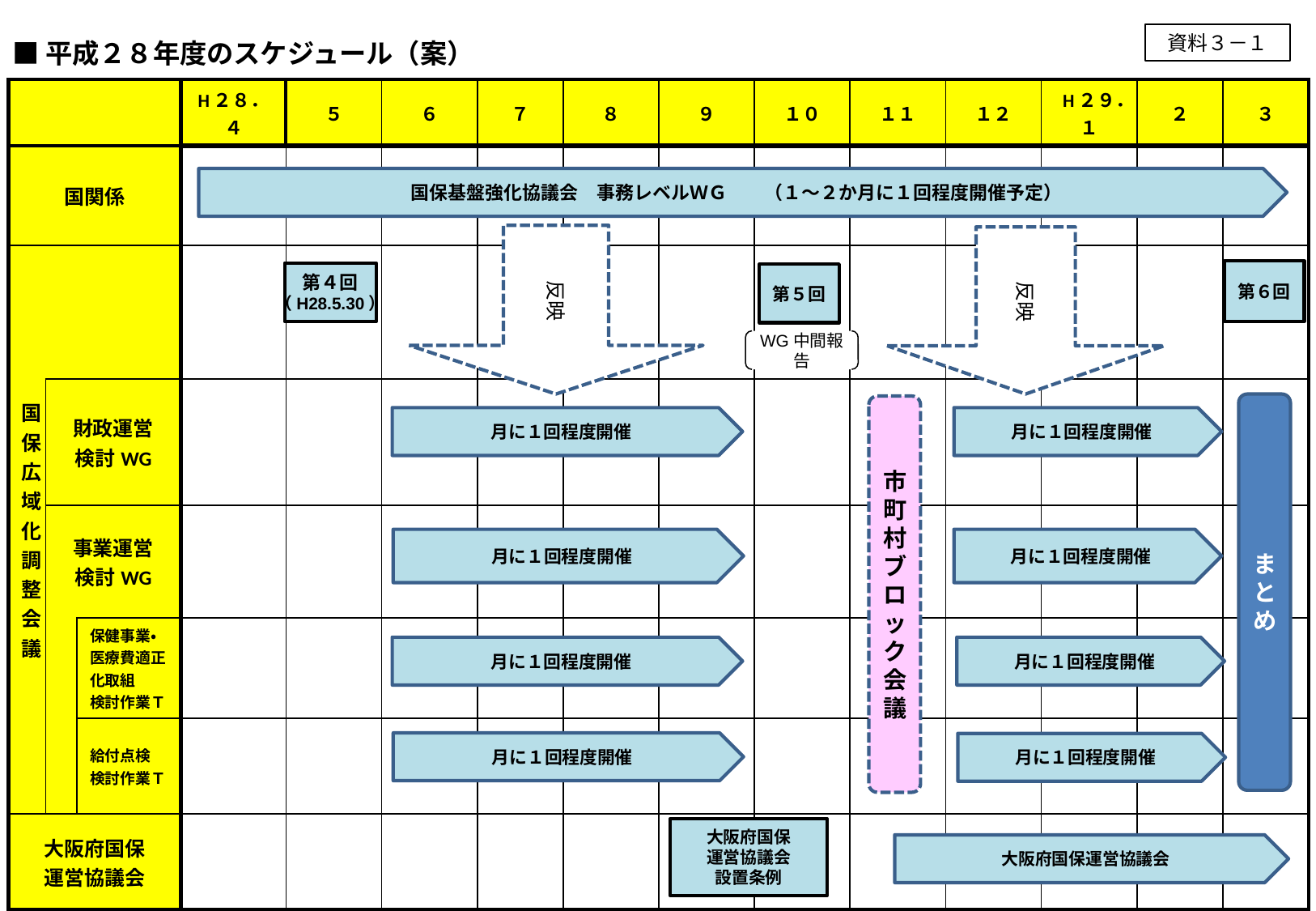

# ■平成２８年度のスケジュール（案）
資料３－１
|  |  |  | H２８．４ | ５ | ６ | ７ | ８ | ９ | １０ | １１ | １２ | H２９．１ | ２ | ３ |
| --- | --- | --- | --- | --- | --- | --- | --- | --- | --- | --- | --- | --- | --- | --- |
| 国関係 |  |  |  |  |  |  |  |  |  |  |  |  |  |  |
| 国保広域化調整会議 |  |  |  |  |  |  |  |  |  |  |  |  |  |  |
|  | 財政運営 検討WG |  |  |  |  |  |  |  |  |  |  |  |  |  |
|  | 事業運営 検討WG |  |  |  |  |  |  |  |  |  |  |  |  |  |
|  |  | 保健事業・医療費適正化取組 検討作業Ｔ |  |  |  |  |  |  |  |  |  |  |  |  |
|  |  | 給付点検 検討作業Ｔ |  |  |  |  |  |  |  |  |  |  |  |  |
| 大阪府国保 運営協議会 |  |  |  |  |  |  |  |  |  |  |  |  |  |  |
国保基盤強化協議会　事務レベルＷＧ　　（１～２か月に１回程度開催予定）
反映
反映
第６回
第４回
（H28.5.30）
第５回
WG中間報告
まとめ
市町村ブロック会議
月に１回程度開催
月に１回程度開催
月に１回程度開催
月に１回程度開催
月に１回程度開催
月に１回程度開催
月に１回程度開催
月に１回程度開催
大阪府国保
運営協議会
設置条例
大阪府国保運営協議会